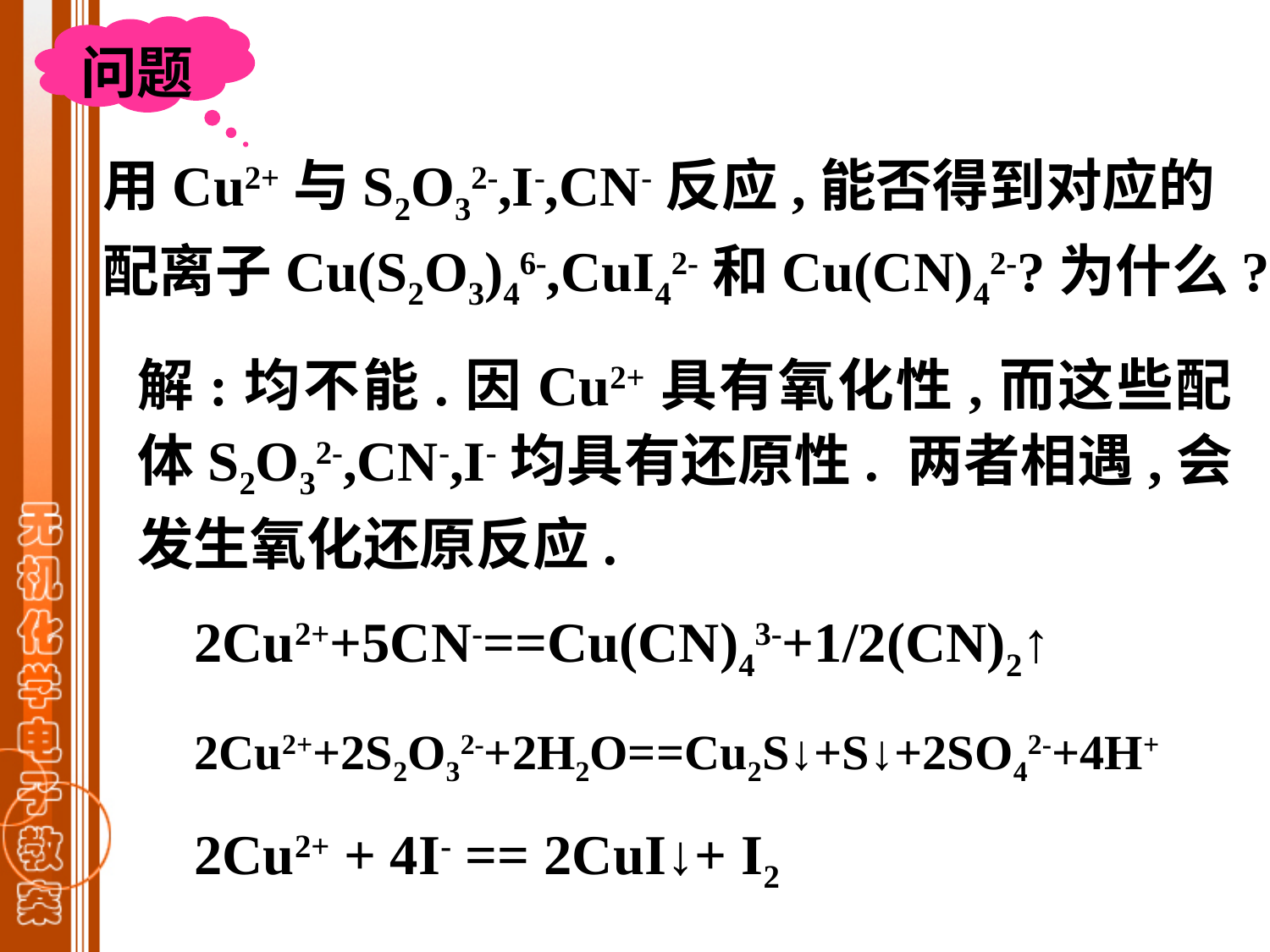

问题
用Cu2+与S2O32-,I-,CN-反应,能否得到对应的配离子Cu(S2O3)46-,CuI42-和Cu(CN)42-?为什么?
解:均不能.因Cu2+具有氧化性,而这些配体S2O32-,CN-,I-均具有还原性. 两者相遇,会发生氧化还原反应.
    2Cu2++5CN-==Cu(CN)43-+1/2(CN)2↑
    2Cu2++2S2O32-+2H2O==Cu2S↓+S↓+2SO42-+4H+
    2Cu2+ + 4I- == 2CuI↓+ I2
154